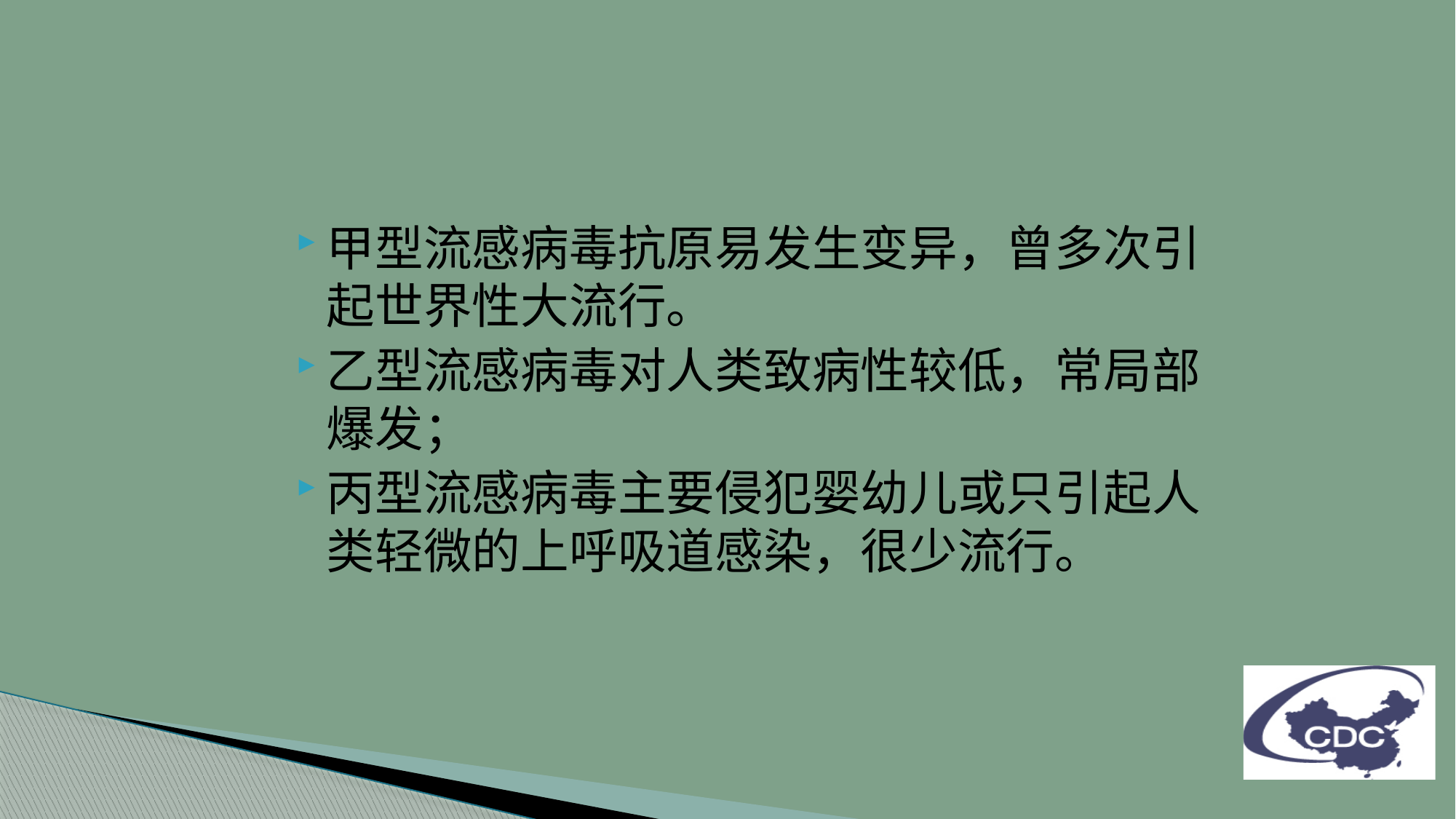

甲型流感病毒抗原易发生变异，曾多次引起世界性大流行。
乙型流感病毒对人类致病性较低，常局部爆发；
丙型流感病毒主要侵犯婴幼儿或只引起人类轻微的上呼吸道感染，很少流行。